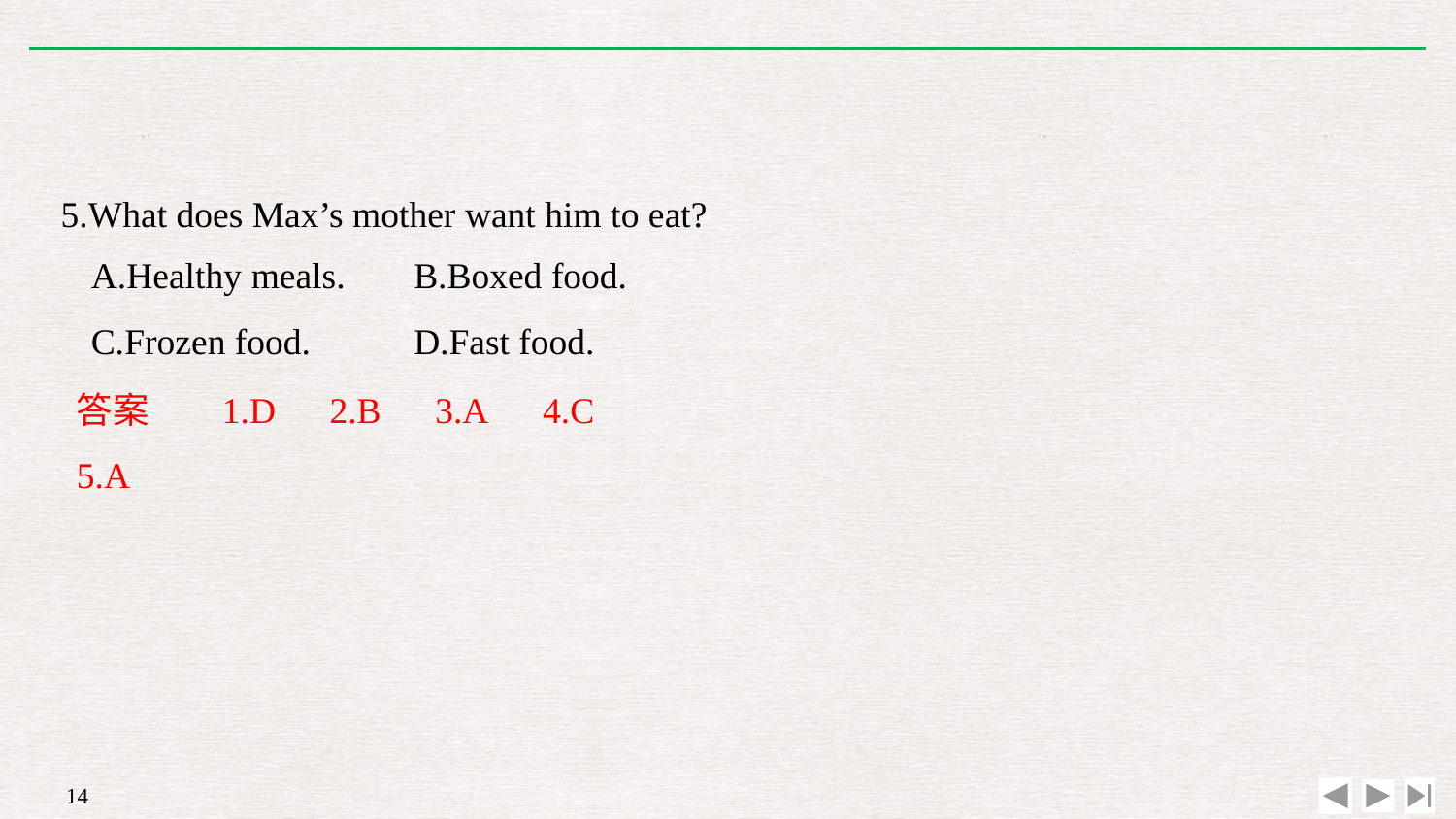

5.What does Max’s mother want him to eat?
A.Healthy meals.  	B.Boxed food.
C.Frozen food.  	D.Fast food.
答案	1.D　2.B　3.A　4.C　5.A